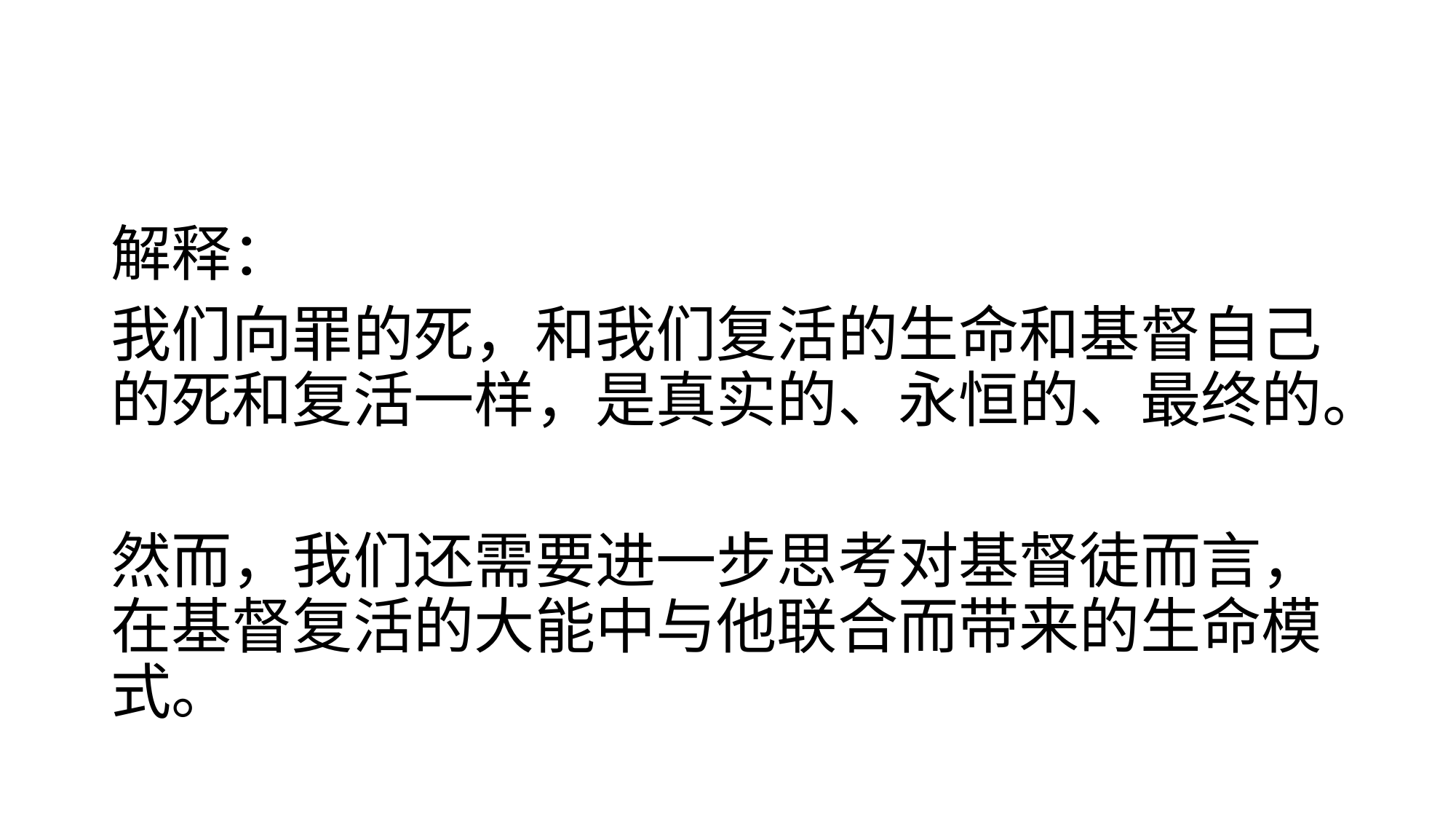

#
解释：
我们向罪的死，和我们复活的生命和基督自己的死和复活一样，是真实的、永恒的、最终的。

然而，我们还需要进一步思考对基督徒而言，在基督复活的大能中与他联合而带来的生命模式。